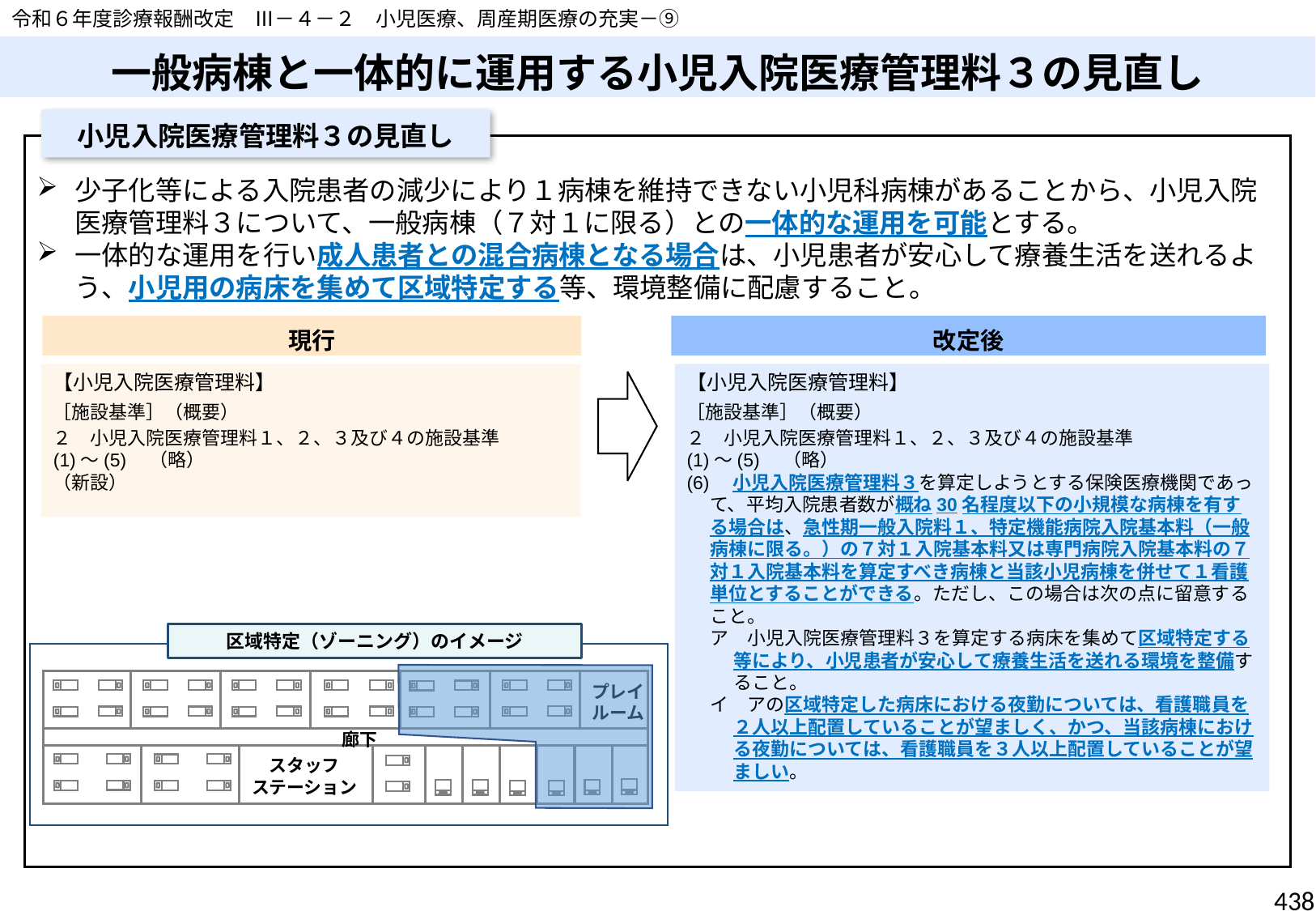

令和６年度診療報酬改定　Ⅲ－４－２　小児医療、周産期医療の充実－⑨
一般病棟と一体的に運用する小児入院医療管理料３の見直し
小児入院医療管理料３の見直し

少子化等による入院患者の減少により１病棟を維持できない小児科病棟があることから、小児入院医療管理料３について、一般病棟（７対１に限る）との一体的な運用を可能とする。
一体的な運用を行い成人患者との混合病棟となる場合は、小児患者が安心して療養生活を送れるよう、小児用の病床を集めて区域特定する等、環境整備に配慮すること。

現行
改定後
【小児入院医療管理料】

［施設基準］（概要）

２　小児入院医療管理料１、２、３及び４の施設基準
(1)～(5)　（略）
（新設）
【小児入院医療管理料】

［施設基準］（概要）

２　小児入院医療管理料１、２、３及び４の施設基準
(1)～(5)　（略）
(6)　小児入院医療管理料３を算定しようとする保険医療機関であって、平均入院患者数が概ね30名程度以下の小規模な病棟を有する場合は、急性期一般入院料１、特定機能病院入院基本料（一般病棟に限る。）の７対１入院基本料又は専門病院入院基本料の７対１入院基本料を算定すべき病棟と当該小児病棟を併せて１看護単位とすることができる。ただし、この場合は次の点に留意すること。
ア　小児入院医療管理料３を算定する病床を集めて区域特定する等により、小児患者が安心して療養生活を送れる環境を整備すること。
イ　アの区域特定した病床における夜勤については、看護職員を２人以上配置していることが望ましく、かつ、当該病棟における夜勤については、看護職員を３人以上配置していることが望ましい。

区域特定（ゾーニング）のイメージ

プレイ
ルーム

廊下
スタッフ
ステーション

438